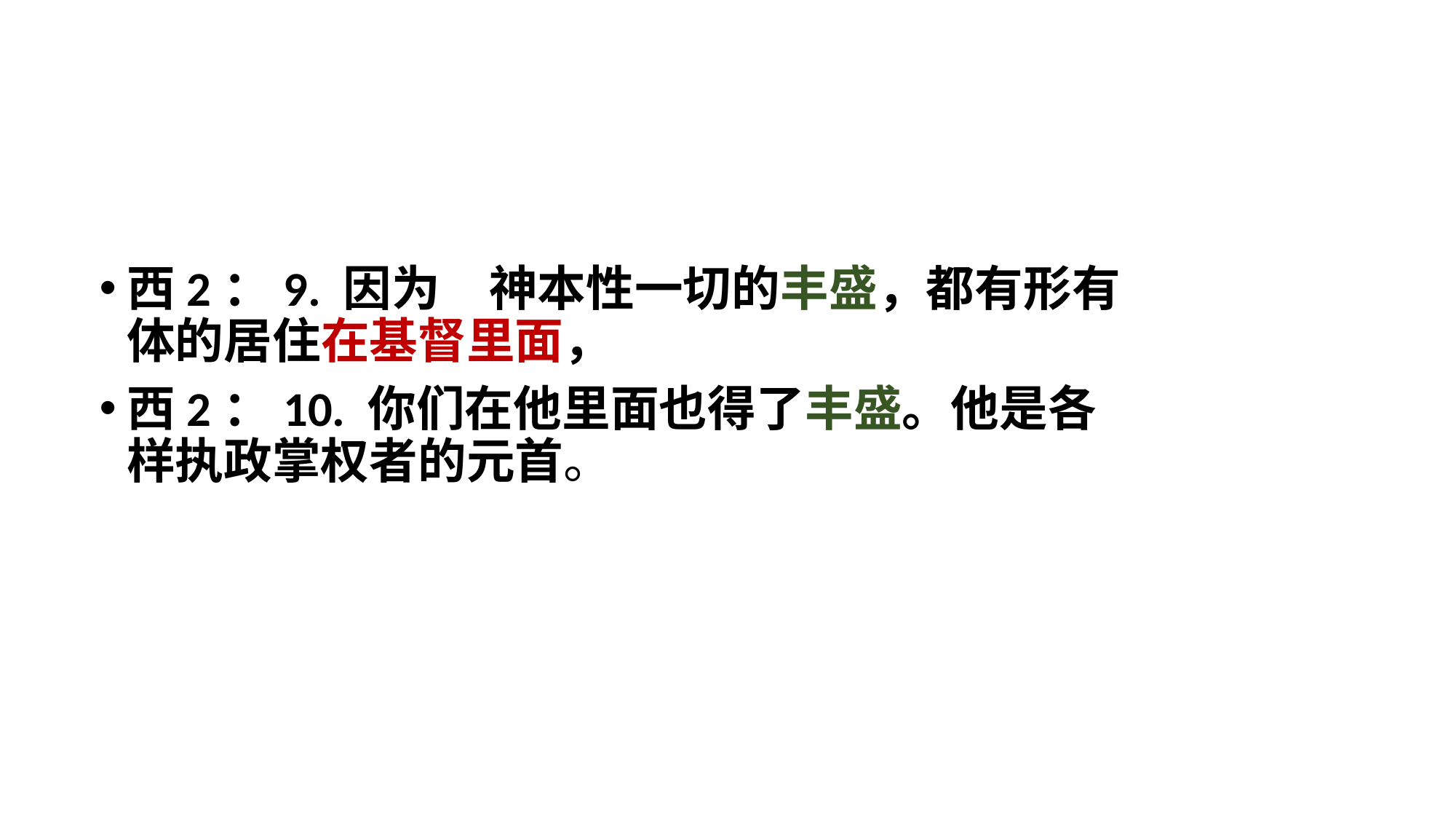

西2：9. 因为　神本性一切的丰盛，都有形有体的居住在基督里面，
西2：10. 你们在他里面也得了丰盛。他是各样执政掌权者的元首。